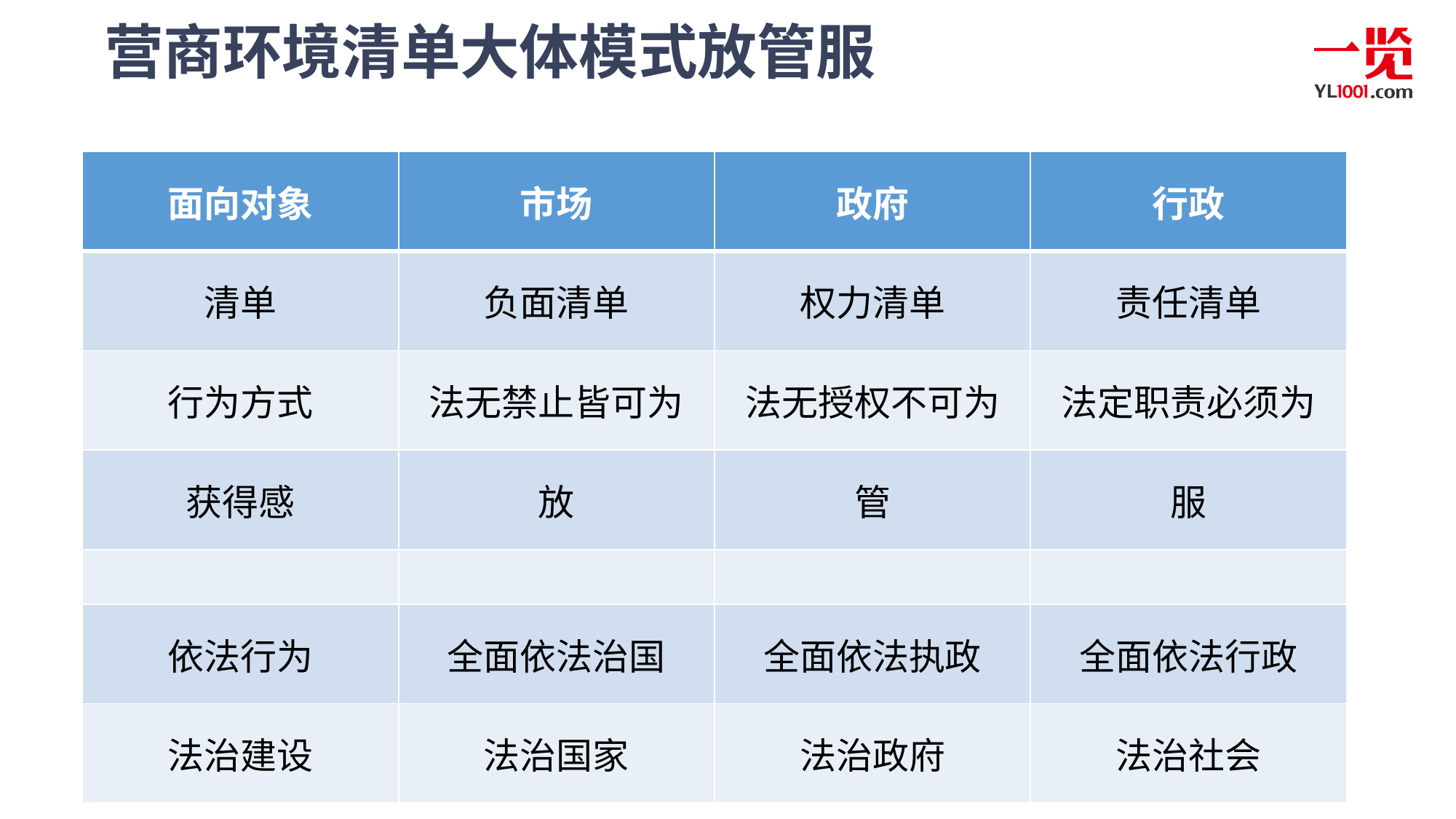

# 营商环境清单大体模式放管服
| 面向对象 | 市场 | 政府 | 行政 |
| --- | --- | --- | --- |
| 清单 | 负面清单 | 权力清单 | 责任清单 |
| 行为方式 | 法无禁止皆可为 | 法无授权不可为 | 法定职责必须为 |
| 获得感 | 放 | 管 | 服 |
|  |  |  |  |
| 依法行为 | 全面依法治国 | 全面依法执政 | 全面依法行政 |
| 法治建设 | 法治国家 | 法治政府 | 法治社会 |